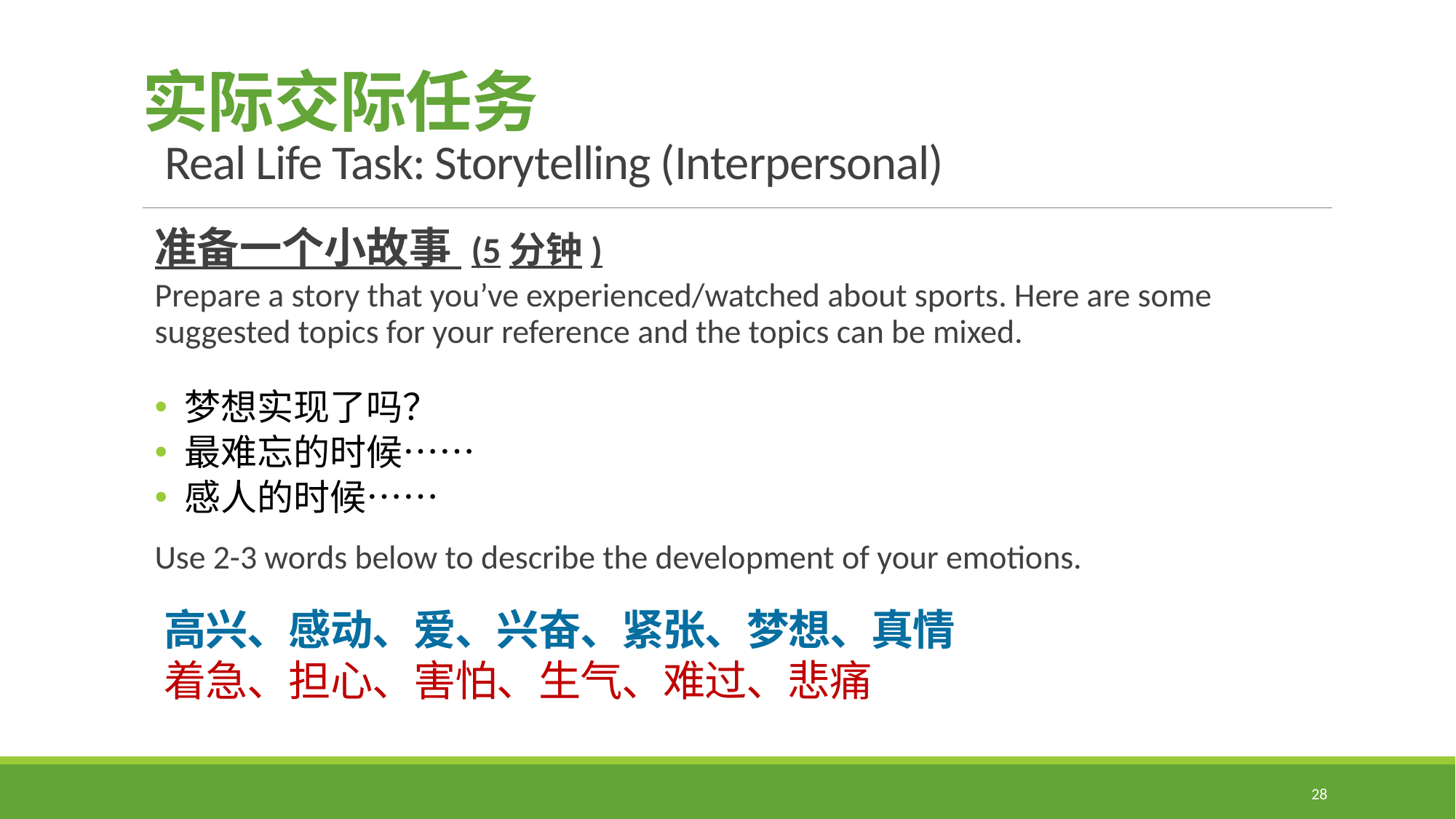

# 实际交际任务 Real Life Task: Storytelling (Interpersonal)
准备一个小故事 (5分钟)
Prepare a story that you’ve experienced/watched about sports. Here are some suggested topics for your reference and the topics can be mixed.

 梦想实现了吗？
 最难忘的时候……
 感人的时候……
Use 2-3 words below to describe the development of your emotions.

高兴、感动、爱、兴奋、紧张、梦想、真情
着急、担心、害怕、生气、难过、悲痛
28